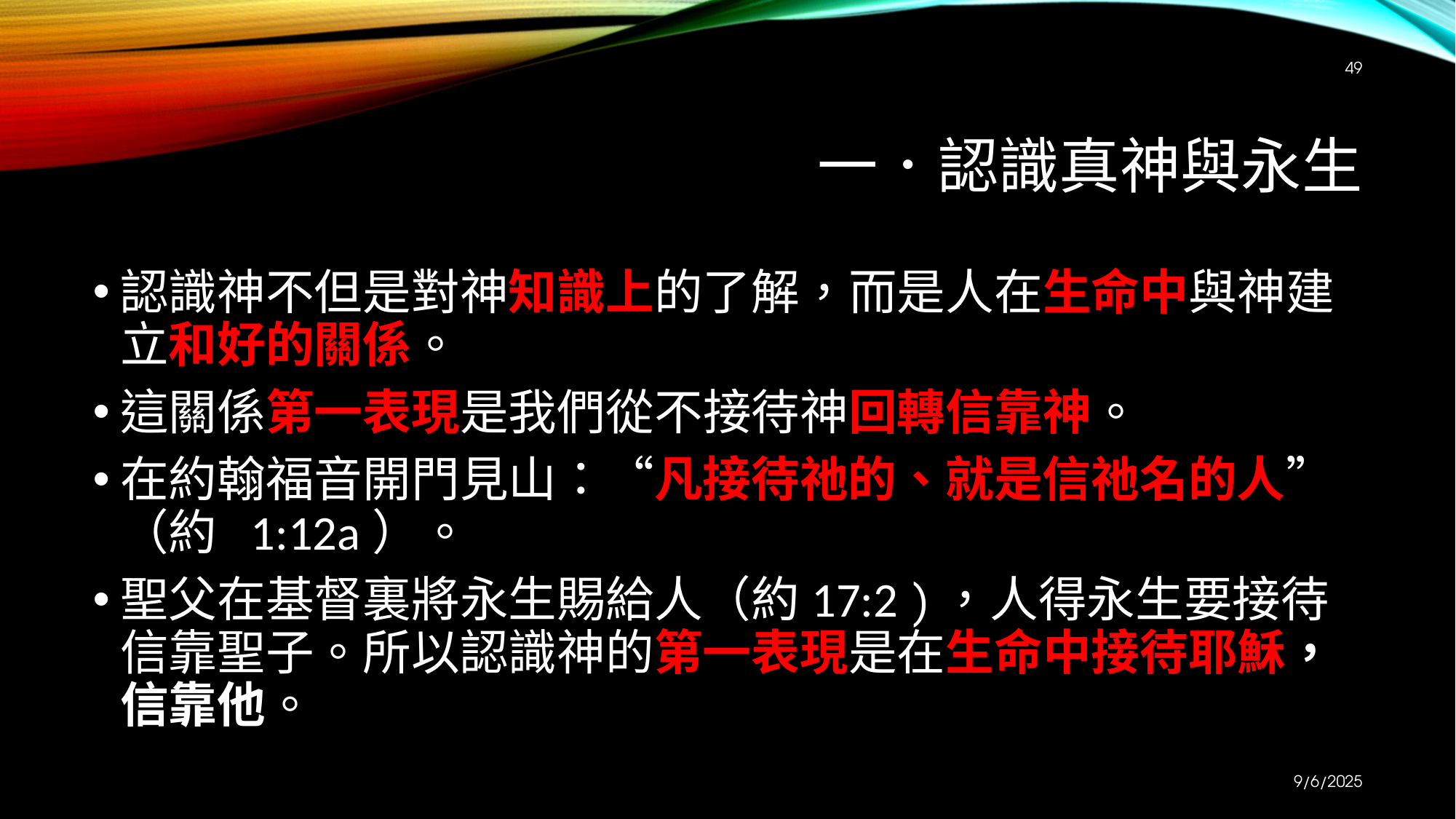

49
# 一．認識真神與永生
認識神不但是對神知識上的了解，而是人在生命中與神建立和好的關係。
這關係第一表現是我們從不接待神回轉信靠神。
在約翰福音開門見山：“凡接待祂的、就是信祂名的人”（約  1:12a）。
聖父在基督裏將永生賜給人（約17:2 )，人得永生要接待信靠聖子。所以認識神的第一表現是在生命中接待耶穌，信靠他。

9/6/2025